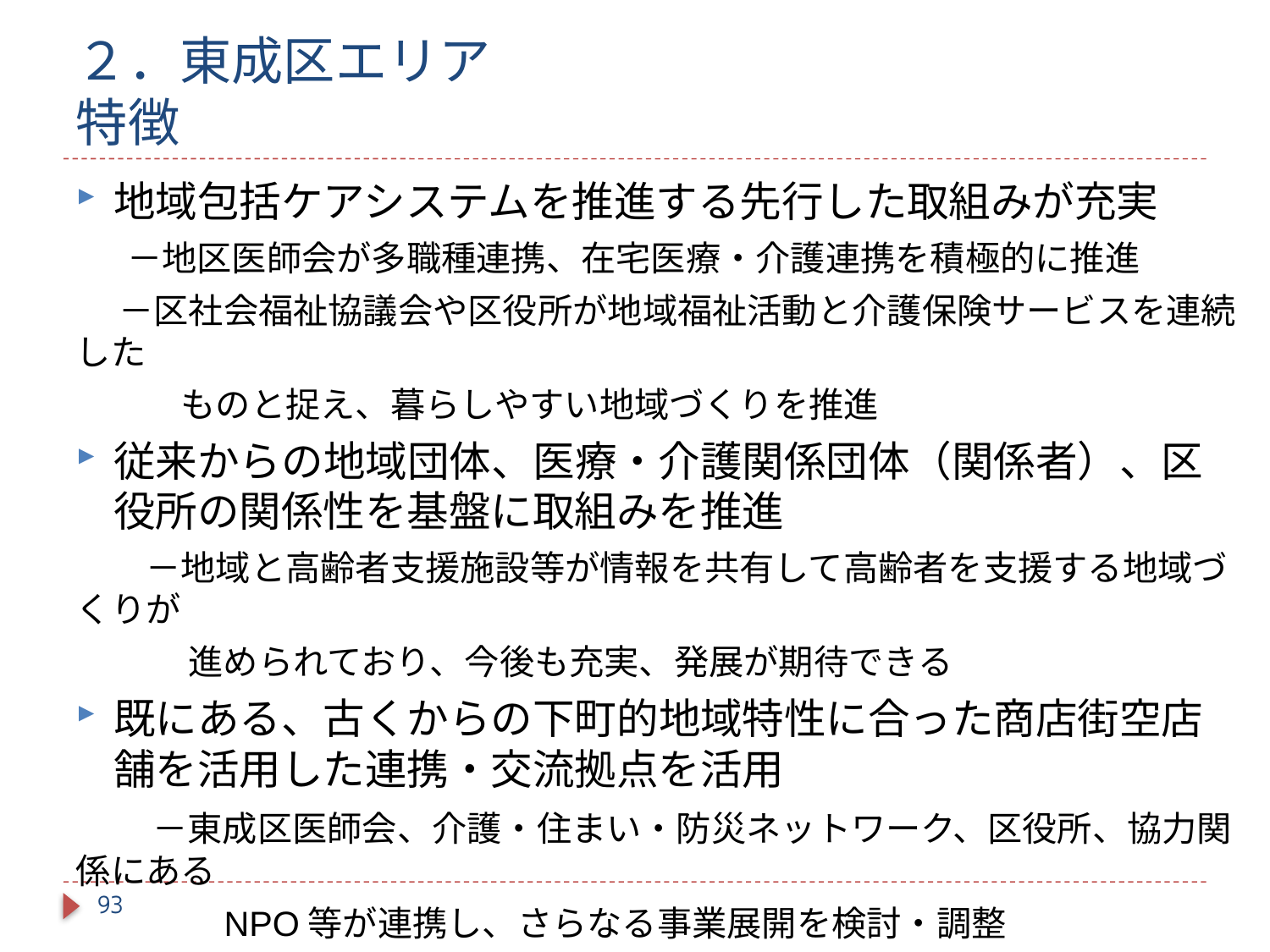

# ２．東成区エリア 特徴
地域包括ケアシステムを推進する先行した取組みが充実
 　－地区医師会が多職種連携、在宅医療・介護連携を積極的に推進
　 －区社会福祉協議会や区役所が地域福祉活動と介護保険サービスを連続した
　　　ものと捉え、暮らしやすい地域づくりを推進
従来からの地域団体、医療・介護関係団体（関係者）、区役所の関係性を基盤に取組みを推進
　　－地域と高齢者支援施設等が情報を共有して高齢者を支援する地域づくりが
　　　 進められており、今後も充実、発展が期待できる
既にある、古くからの下町的地域特性に合った商店街空店舗を活用した連携・交流拠点を活用
　　－東成区医師会、介護・住まい・防災ネットワーク、区役所、協力関係にある
　　　　NPO等が連携し、さらなる事業展開を検討・調整
93